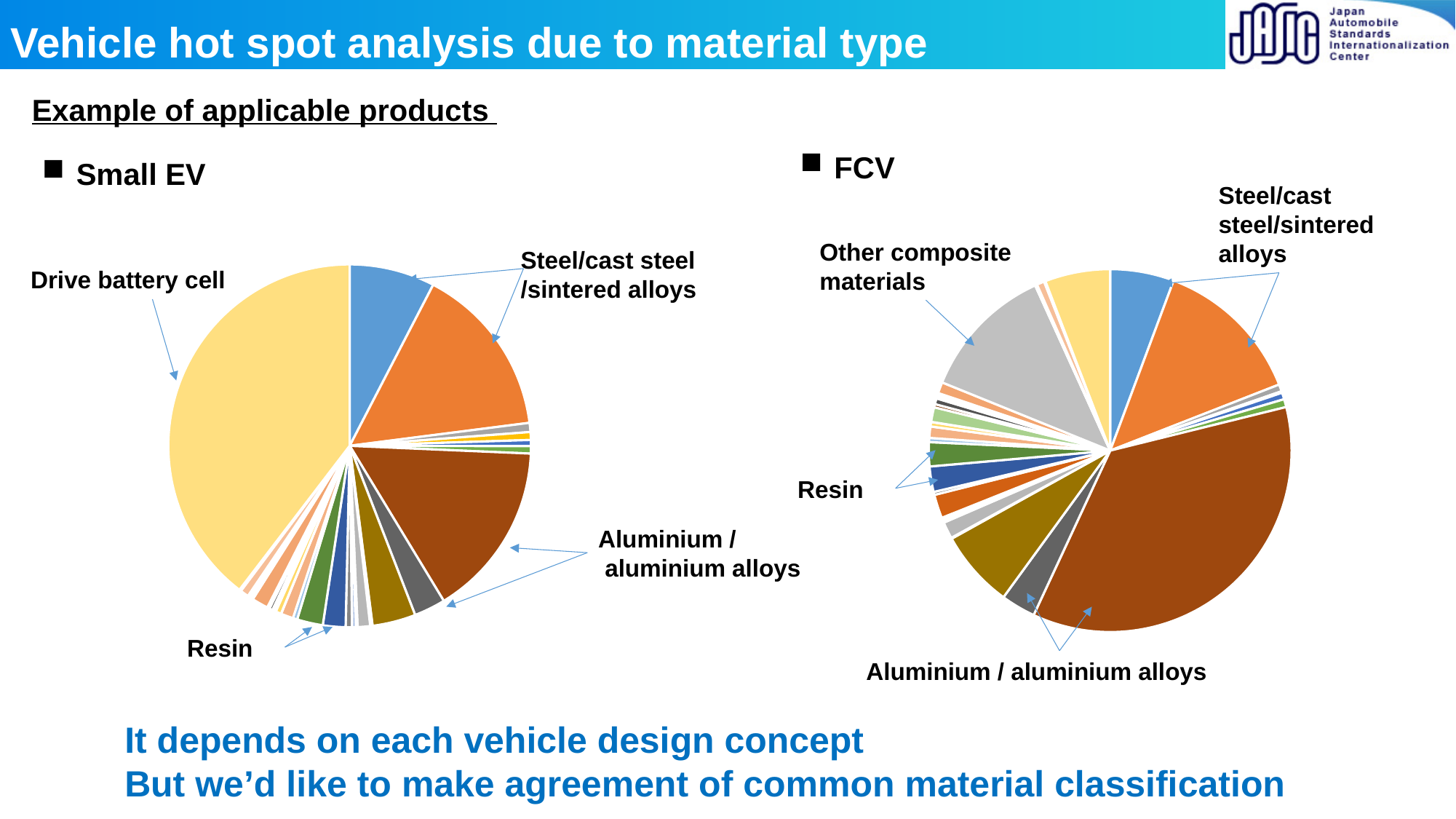

# Vehicle hot spot analysis due to material type
Example of applicable products
FCV
Small EV
Steel/cast steel/sintered alloys
Other composite materials
Steel/cast steel
/sintered alloys

### Chart

| Category |  |
|---|---|
| 鉄鋼/鋳鋼/焼結合金 | 0.07621798862139743 |
| 非合金/低合金鋼 | 0.15352218912327117 |
| 高合金鋼 | 0.008107536698722809 |
| 鋳鉄 | 0.006977480384964433 |
| 片状黒鉛鋳鉄/可鍛鋳鉄 | 0.005478872995409613 |
| 球状黒鉛鋳鉄/ﾊﾞｰﾐｭﾗｰ鋳鉄 | 0.006543206879838489 |
| 高合金鋳鉄 | 0.0 |
| ｱﾙﾐﾆｳﾑ/ｱﾙﾐﾆｳﾑ合金 | 0.15628434253845008 |
| 鋳造ｱﾙﾐﾆｳﾑ合金 | 0.02803999155226888 |
| 鍛造ｱﾙﾐﾆｳﾑ合金 | 0.03865727979908309 |
| ﾏｸﾞﾈｼｳﾑ、ﾏｸﾞﾈｼｳﾑ合金 | 0.0 |
| 鋳造ﾏｸﾞﾈｼｳﾑ合金 | 0.002064477742063252 |
| 鍛造ﾏｸﾞﾈｼｳﾑ合金 | 0.0 |
| チタン、チタン合金 | 0.0 |
| 銅 (例，ﾊｰﾈｽの銅) | 0.011116142087870344 |
| 銅合金 | 0.0017431680068303375 |
| 亜鉛合金 | 0.0028920793328136326 |
| ニッケル合金 | 0.0002658763416580432 |
| 鉛 | 7.992982788799421e-08 |
| 白金/ロジウム | 9.126877208480175e-06 |
| その他の特殊金属 | 0.005674194544896145 |
| 熱可塑性樹脂 | 0.0 |
| 熱可塑性樹脂（ﾌｨﾗｰ含有） | 0.02011368815119608 |
| 熱可塑性樹脂（ﾌｨﾗｰ無し） | 0.02307818696296335 |
| 熱可塑性エラストマー | 0.003882502953662357 |
| エラストマー/エラストマー複合材 | 0.01102834260973715 |
| 熱硬化性樹脂 | 0.0001272866540215687 |
| ポリウレタン | 0.0049735077768068335 |
| 不飽和ポリエステル | 0.000935845622342431 |
| その他の熱硬化性樹脂 | 0.0021080966579200638 |
| 高分子複合材（例，ﾗﾐﾈｰﾄされたﾄﾘﾑ部品） | 0.0 |
| 高分子複合材に含まれる樹脂 | 0.0002529998447869358 |
| 高分子複合材に含まれる繊維（織物） | 0.0028372979964762543 |
| 塗料 | 0.0009017126415066993 |
| 接着剤、シーラント | 0.0012166439056395183 |
| アンダーシール | 0.0 |
| 有機天然材料 (例，皮革) | 5.9021292334126486e-05 |
| セラミックス/ガラス | 0.014559889162975672 |
| 他の複合材（例，摩擦ライニング） | 0.001876564676804374 |
| 電子部品材料（例，PCB、ﾃﾞｨｽﾌﾟﾚｰ） | 9.384428979188747e-06 |
| 電気部品材料 | 3.5802531804237145e-06 |
| 燃料 | 0.0 |
| 潤滑剤 | 0.00016373284827985474 |
| ブレーキフルード | 0.0002052901011772913 |
| 冷却液/その他グリコール | 0.0011237396823992022 |
| 冷媒 | 0.00026591638710861615 |
| ウォッシャー液、バッテリー液 | 1.0662875767729034e-05 |
| 防腐剤 | 0.0 |
| その他の燃料及び補充剤 | 0.001485851215360617 |
| タイヤ | 0.007600230469175667 |
| 鉛電池 | 0.0016378161328141215 |
| 駆動用電池セル | 0.39594817524000964 |
Drive battery cell

### Chart

| Category |  |
|---|---|
| 鉄鋼/鋳鋼/焼結合金 | 0.056893050688985675 |
| 非合金/低合金鋼 | 0.13381452933703836 |
| 高合金鋼 | 0.006247713286248832 |
| 鋳鉄 | 0.0014129154141163888 |
| 片状黒鉛鋳鉄/可鍛鋳鉄 | 0.00591227646834258 |
| 球状黒鉛鋳鉄/ﾊﾞｰﾐｭﾗｰ鋳鉄 | 0.007096433921692361 |
| 高合金鋳鉄 | 0.0 |
| ｱﾙﾐﾆｳﾑ/ｱﾙﾐﾆｳﾑ合金 | 0.3579774514703613 |
| 鋳造ｱﾙﾐﾆｳﾑ合金 | 0.03082896879769124 |
| 鍛造ｱﾙﾐﾆｳﾑ合金 | 0.0691007827303845 |
| ﾏｸﾞﾈｼｳﾑ、ﾏｸﾞﾈｼｳﾑ合金 | 0.0 |
| 鋳造ﾏｸﾞﾈｼｳﾑ合金 | 0.0008507282936010455 |
| 鍛造ﾏｸﾞﾈｼｳﾑ合金 | 0.0 |
| チタン、チタン合金 | 0.0 |
| 銅 (例，ﾊｰﾈｽの銅) | 0.014839365265855425 |
| 銅合金 | 0.0016848033442247584 |
| 亜鉛合金 | 0.0019126279665939183 |
| ニッケル合金 | 0.000991095869433708 |
| 鉛 | 6.110473661841789e-08 |
| 白金/ロジウム | 0.02111930024515665 |
| その他の特殊金属 | 0.002673722862535426 |
| 熱可塑性樹脂 | 0.0 |
| 熱可塑性樹脂（ﾌｨﾗｰ含有） | 0.022654754749985243 |
| 熱可塑性樹脂（ﾌｨﾗｰ無し） | 0.021468259427054995 |
| 熱可塑性エラストマー | 0.0036962984337300148 |
| エラストマー/エラストマー複合材 | 0.010100680484824839 |
| 熱硬化性樹脂 | 2.617877128858473e-05 |
| ポリウレタン | 0.003906986580954946 |
| 不飽和ポリエステル | 0.00014256185246202754 |
| その他の熱硬化性樹脂 | 0.013078765063164424 |
| 高分子複合材（例，ﾗﾐﾈｰﾄされたﾄﾘﾑ部品） | 0.0 |
| 高分子複合材に含まれる樹脂 | 0.0028091874486635975 |
| 高分子複合材に含まれる繊維（織物） | 0.005216388674576759 |
| 塗料 | 0.001919479288563191 |
| 接着剤、シーラント | 0.0016464876622849353 |
| アンダーシール | 0.0 |
| 有機天然材料 (例，皮革) | 0.0013324457620702728 |
| セラミックス/ガラス | 0.009962795106929103 |
| 他の複合材（例，摩擦ライニング） | 0.12080915354813883 |
| 電子部品材料（例，PCB、ﾃﾞｨｽﾌﾟﾚｰ） | 2.6149419716132018e-05 |
| 電気部品材料 | 6.687985755039487e-05 |
| 燃料 | 0.0 |
| 潤滑剤 | 0.0001266238175745952 |
| ブレーキフルード | 0.00015891347713079828 |
| 冷却液/その他グリコール | 0.000869878183584187 |
| 冷媒 | 0.00020584381545506305 |
| ウォッシャー液、バッテリー液 | 7.007563378809993e-06 |
| 防腐剤 | 0.0 |
| その他の燃料及び補充剤 | 0.00028021328047046816 |
| タイヤ | 0.006741555922777448 |
| 鉛電池 | 0.0012278392109275485 |
| 駆動用電池セル | 0.05816284552974456 |
Resin
Aluminium /
 aluminium alloys
Resin
Aluminium / aluminium alloys
It depends on each vehicle design concept
But we’d like to make agreement of common material classification